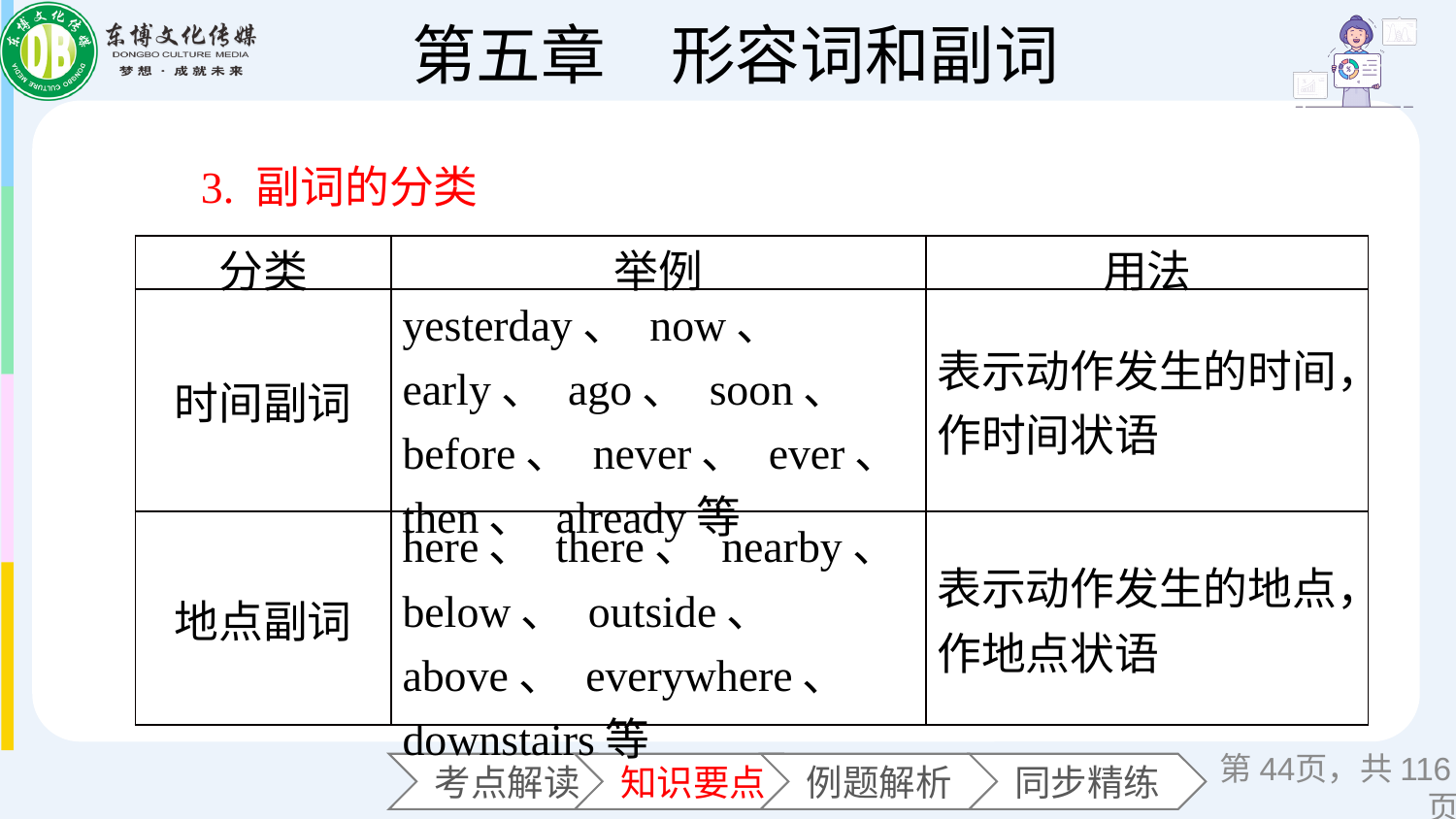

3. 副词的分类
| 分类 | 举例 | 用法 |
| --- | --- | --- |
| 时间副词 | yesterday、 now、 early、 ago、 soon、 before、 never、 ever、 then、 already等 | 表示动作发生的时间，作时间状语 |
| 地点副词 | here、 there、 nearby、 below、 outside、 above、 everywhere、 downstairs等 | 表示动作发生的地点，作地点状语 |
第44页，共116页